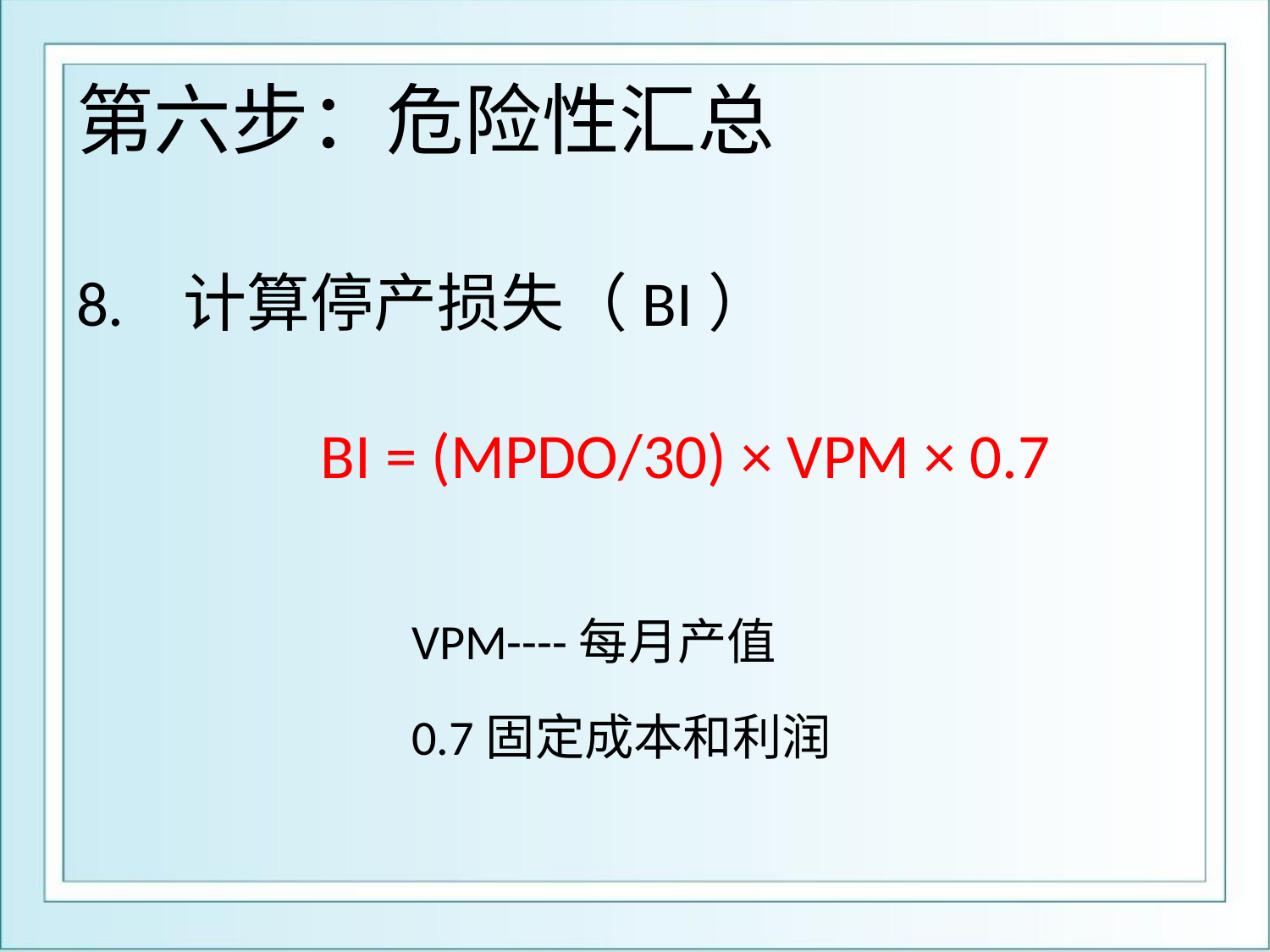

# 第六步：危险性汇总
8.   计算停产损失（BI）
        BI = (MPDO/30) × VPM × 0.7

                    VPM----每月产值
                    0.7固定成本和利润